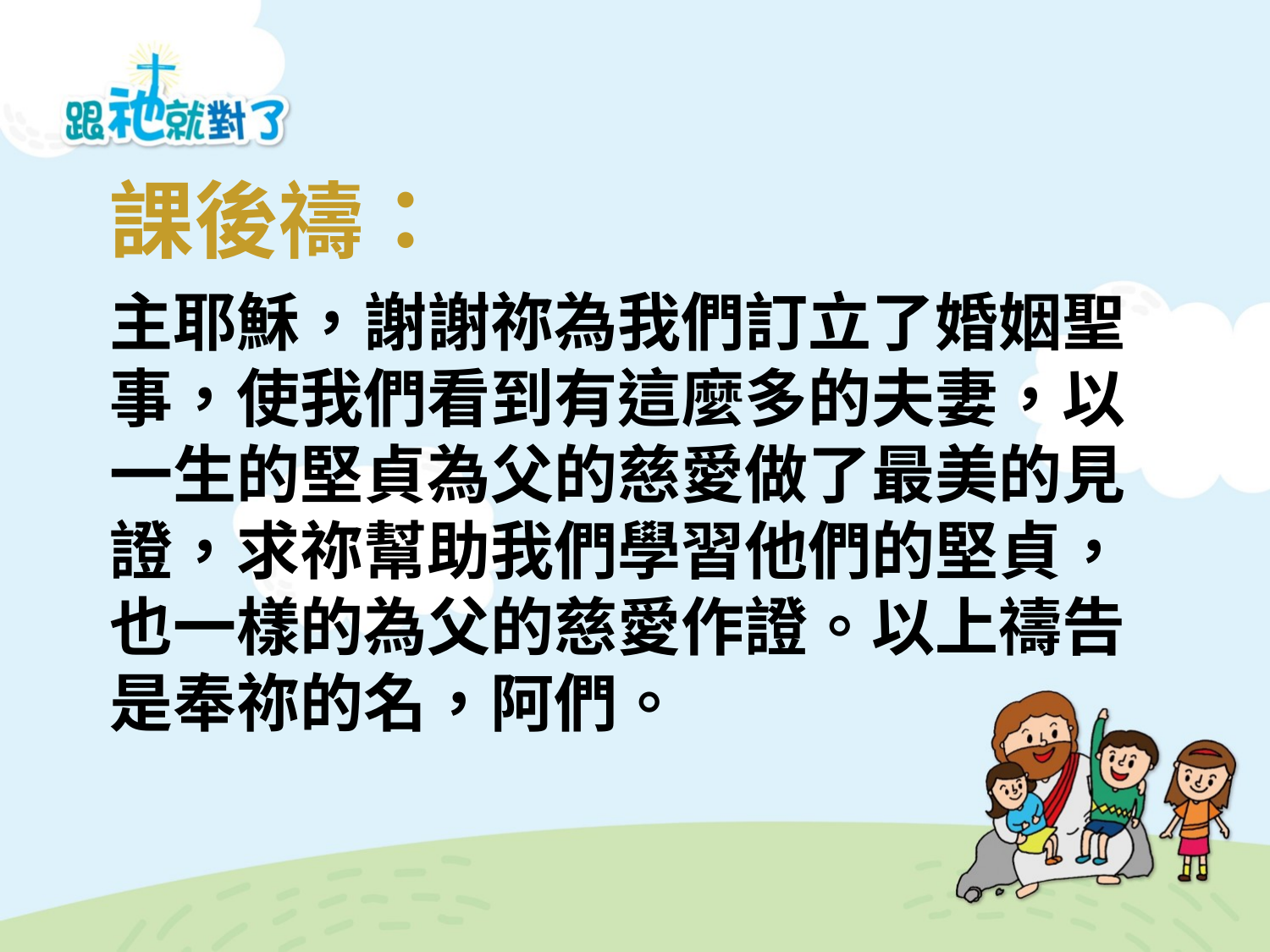

課後禱：
主耶穌，謝謝祢為我們訂立了婚姻聖事，使我們看到有這麼多的夫妻，以一生的堅貞為父的慈愛做了最美的見證，求祢幫助我們學習他們的堅貞，也一樣的為父的慈愛作證。以上禱告是奉祢的名，阿們。